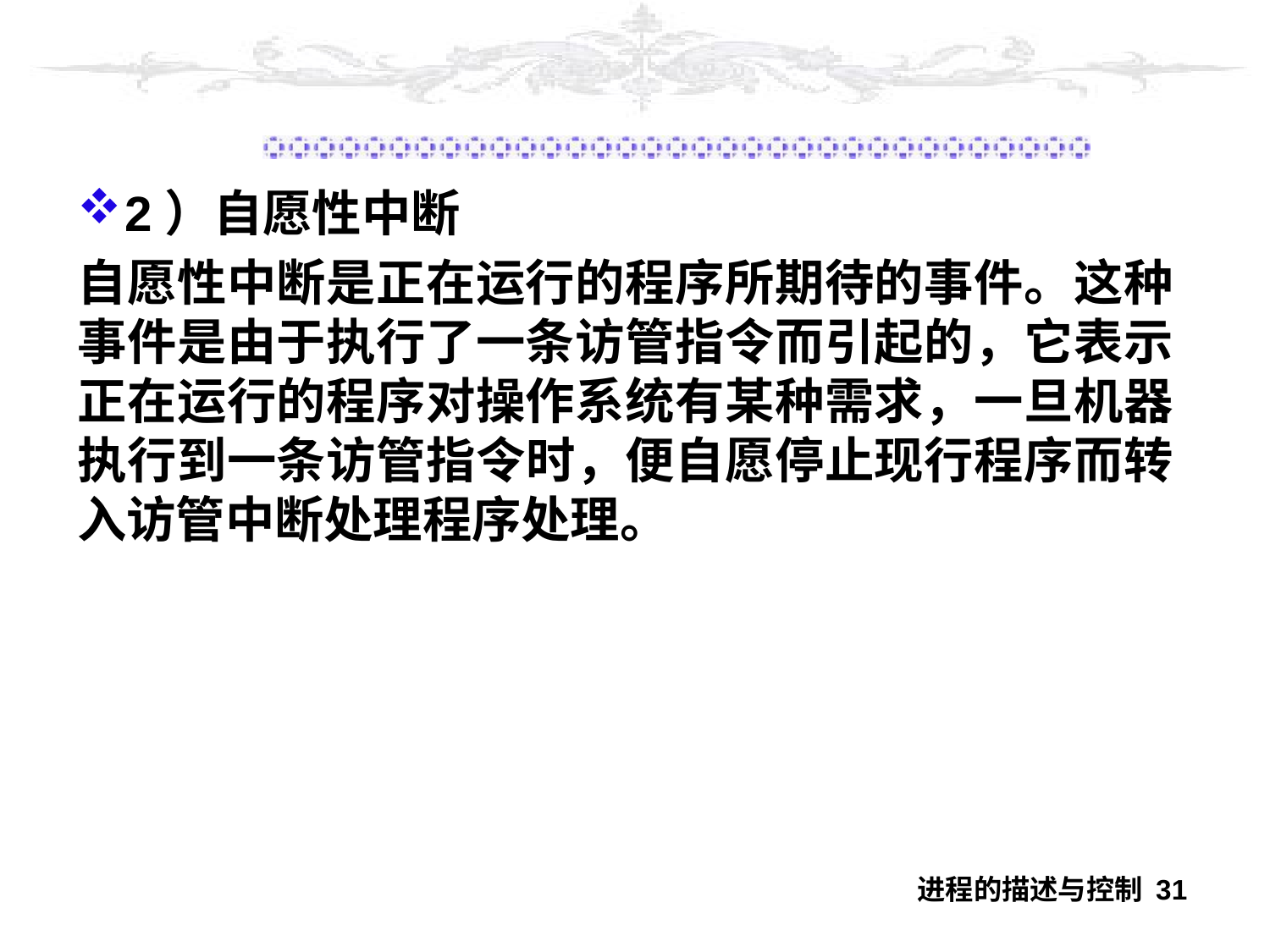

#
2）自愿性中断
自愿性中断是正在运行的程序所期待的事件。这种事件是由于执行了一条访管指令而引起的，它表示正在运行的程序对操作系统有某种需求，一旦机器执行到一条访管指令时，便自愿停止现行程序而转入访管中断处理程序处理。